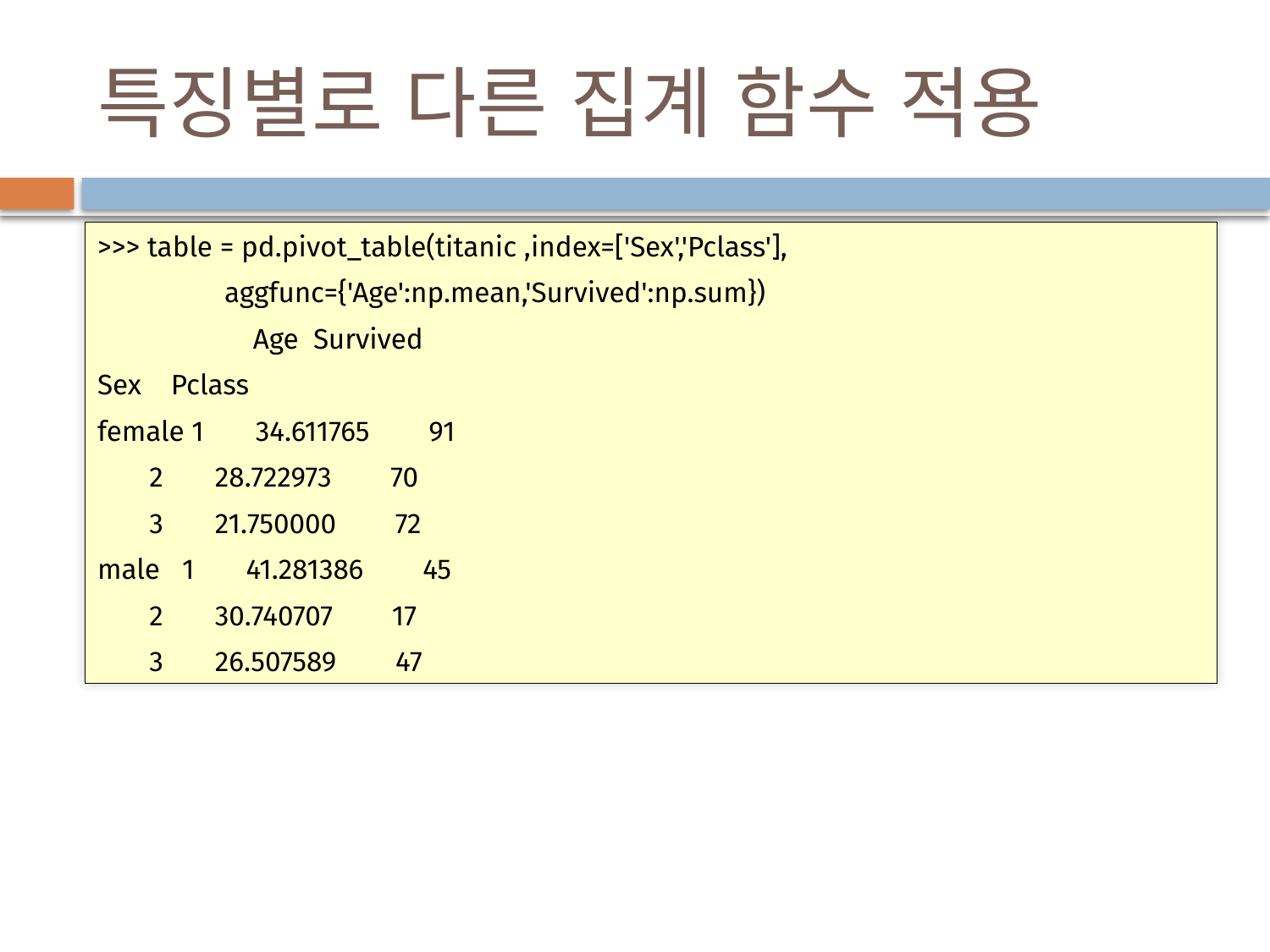

# 특징별로 다른 집계 함수 적용

>>> table = pd.pivot_table(titanic ,index=['Sex','Pclass'],
	aggfunc={'Age':np.mean,'Survived':np.sum})
                     Age  Survived
Sex    Pclass
female 1       34.611765        91
       2       28.722973        70
       3       21.750000        72
male   1       41.281386        45
       2       30.740707        17
       3       26.507589        47